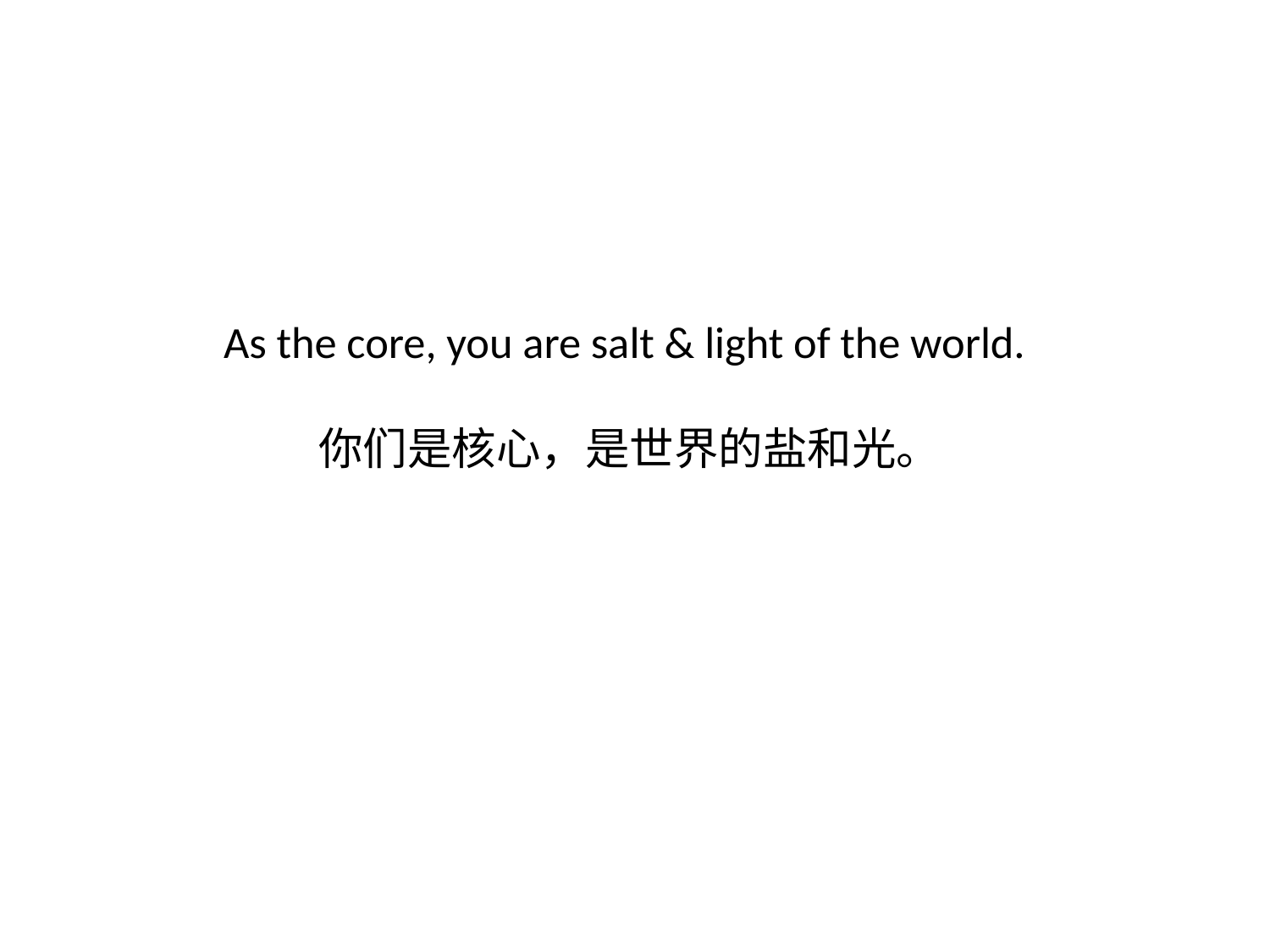

# As the core, you are salt & light of the world. 你们是核心，是世界的盐和光。